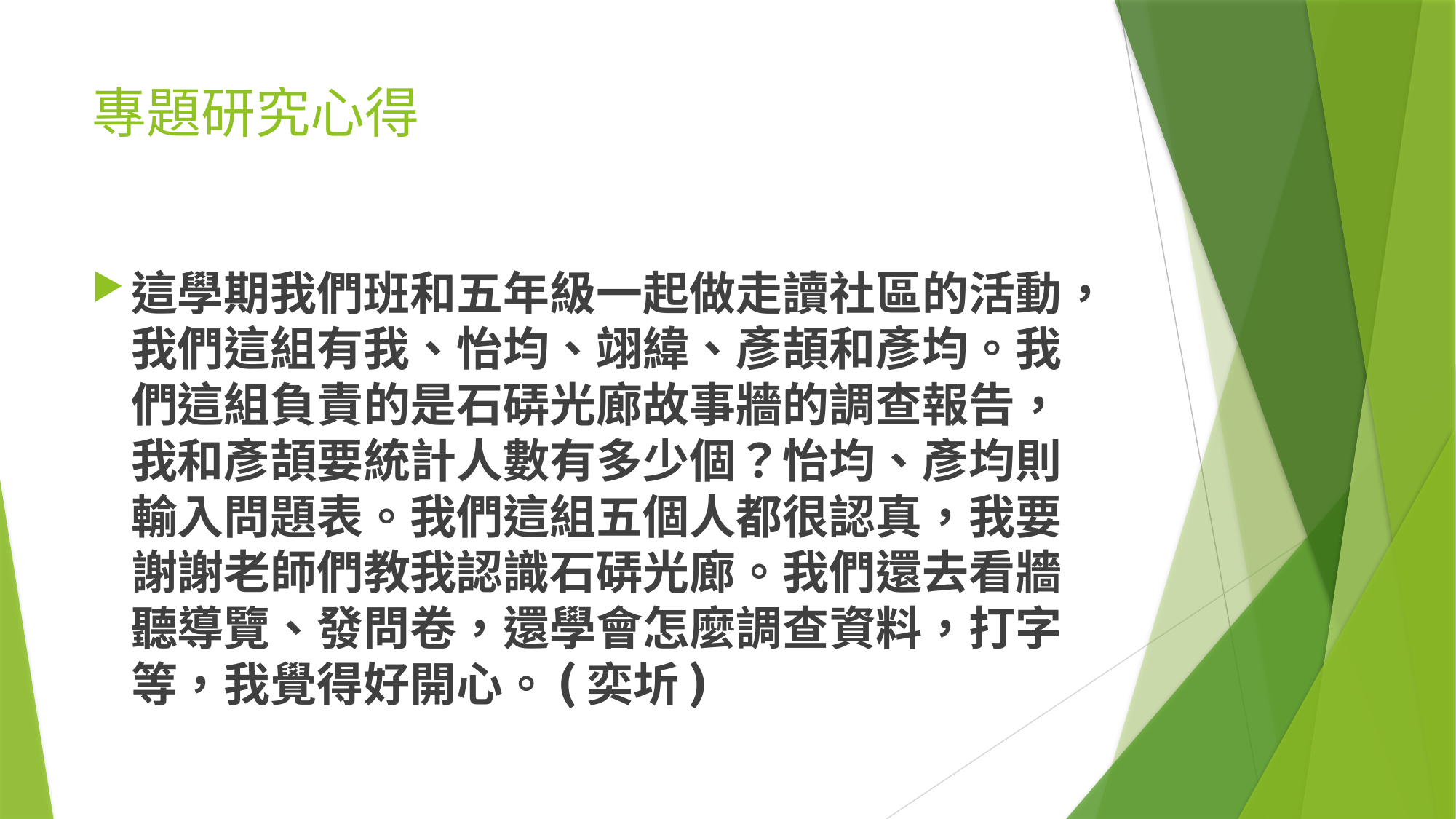

# 專題研究心得
這學期我們班和五年級一起做走讀社區的活動，我們這組有我、怡均、翊緯、彥頡和彥均。我們這組負責的是石硦光廊故事牆的調查報告，我和彥頡要統計人數有多少個？怡均、彥均則輸入問題表。我們這組五個人都很認真，我要謝謝老師們教我認識石硦光廊。我們還去看牆聽導覽、發問卷，還學會怎麼調查資料，打字   等，我覺得好開心。(奕圻)